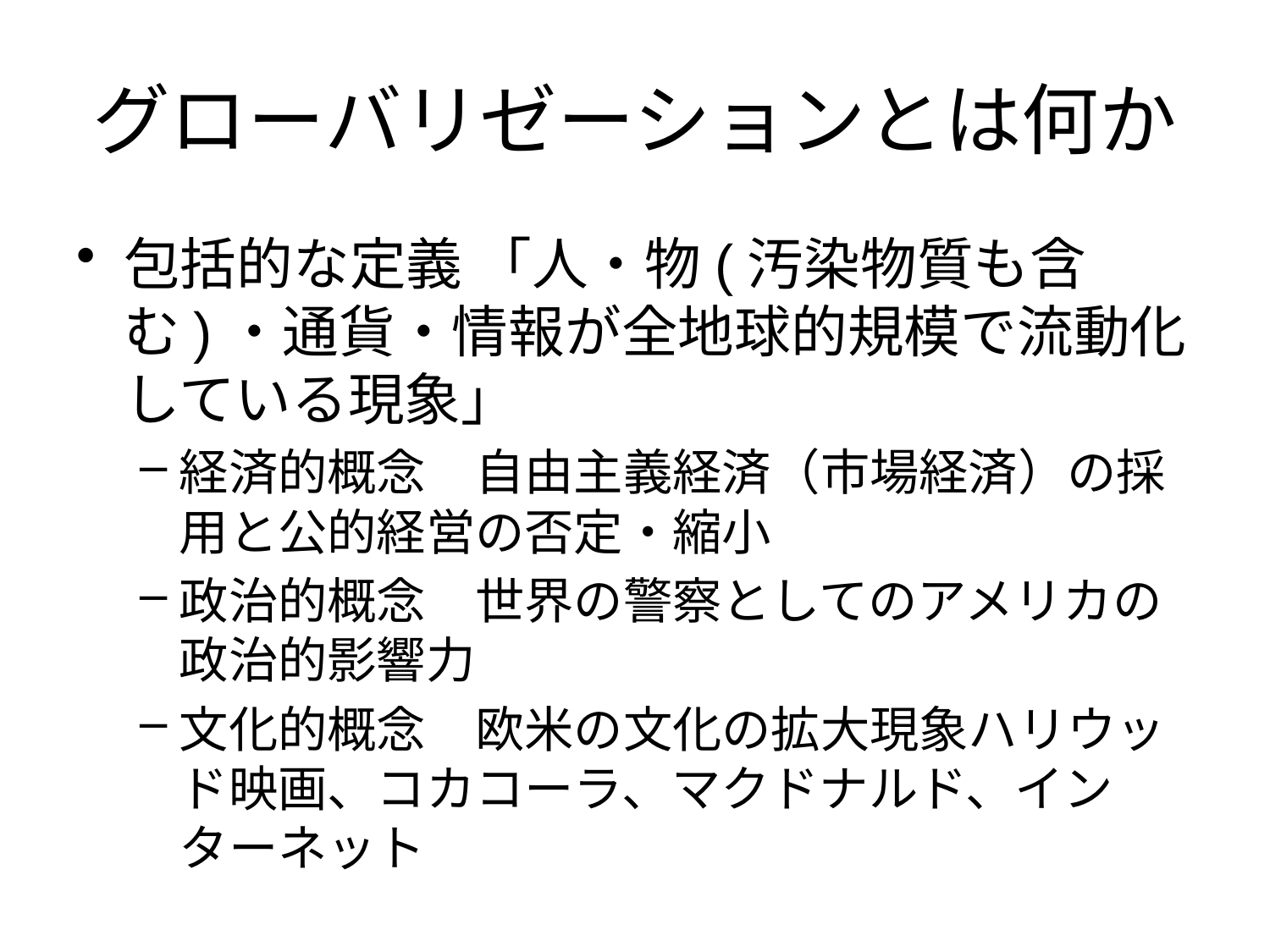

# グローバリゼーションとは何か
包括的な定義 「人・物(汚染物質も含む)・通貨・情報が全地球的規模で流動化している現象」
経済的概念　自由主義経済（市場経済）の採用と公的経営の否定・縮小
政治的概念　世界の警察としてのアメリカの政治的影響力
文化的概念　欧米の文化の拡大現象ハリウッド映画、コカコーラ、マクドナルド、インターネット